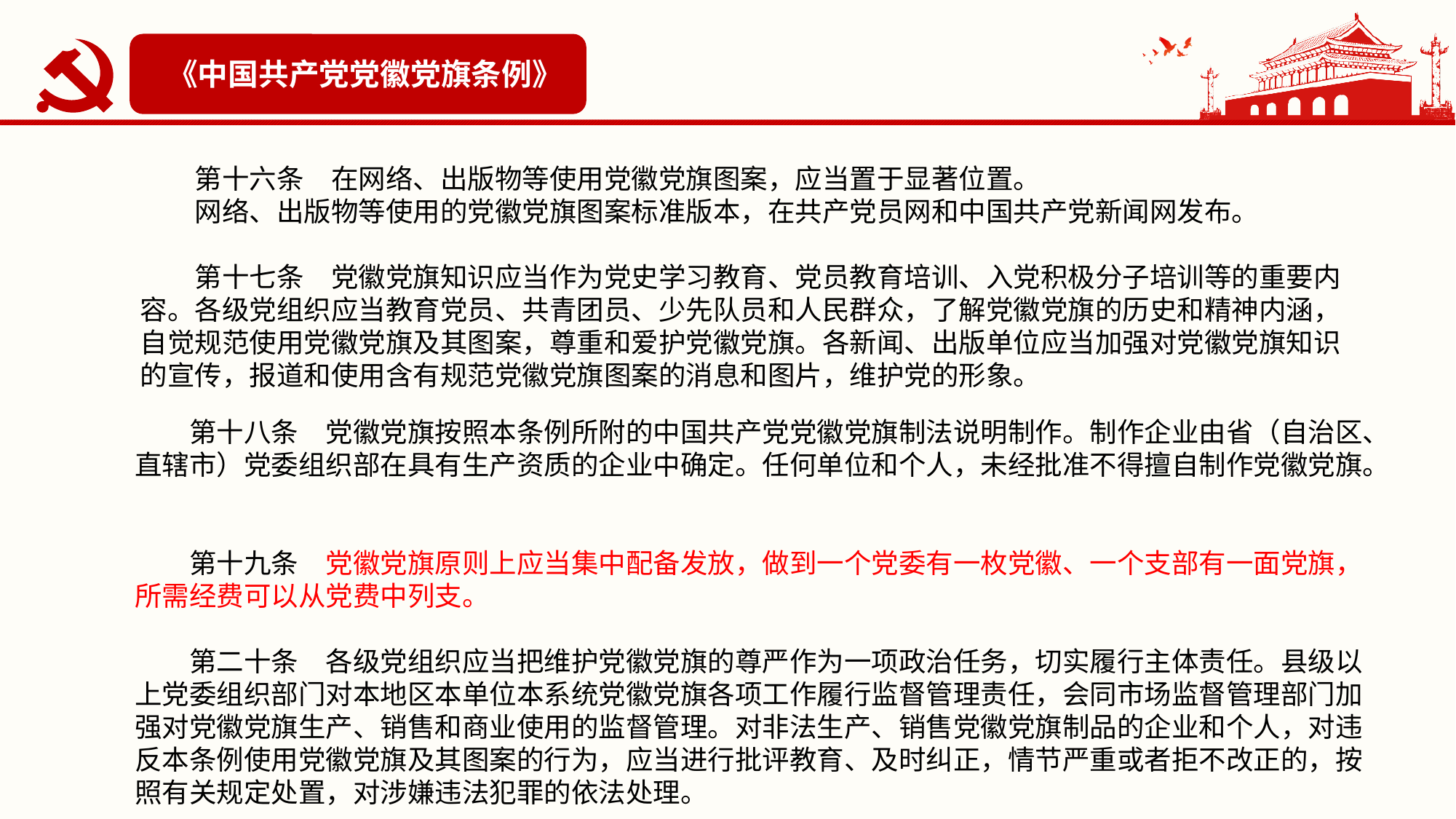

《中国共产党党徽党旗条例》
　　第十六条　在网络、出版物等使用党徽党旗图案，应当置于显著位置。
　　网络、出版物等使用的党徽党旗图案标准版本，在共产党员网和中国共产党新闻网发布。

　　第十七条　党徽党旗知识应当作为党史学习教育、党员教育培训、入党积极分子培训等的重要内容。各级党组织应当教育党员、共青团员、少先队员和人民群众，了解党徽党旗的历史和精神内涵，自觉规范使用党徽党旗及其图案，尊重和爱护党徽党旗。各新闻、出版单位应当加强对党徽党旗知识的宣传，报道和使用含有规范党徽党旗图案的消息和图片，维护党的形象。

　　第十八条　党徽党旗按照本条例所附的中国共产党党徽党旗制法说明制作。制作企业由省（自治区、直辖市）党委组织部在具有生产资质的企业中确定。任何单位和个人，未经批准不得擅自制作党徽党旗。
　　第十九条　党徽党旗原则上应当集中配备发放，做到一个党委有一枚党徽、一个支部有一面党旗，所需经费可以从党费中列支。
　　第二十条　各级党组织应当把维护党徽党旗的尊严作为一项政治任务，切实履行主体责任。县级以上党委组织部门对本地区本单位本系统党徽党旗各项工作履行监督管理责任，会同市场监督管理部门加强对党徽党旗生产、销售和商业使用的监督管理。对非法生产、销售党徽党旗制品的企业和个人，对违反本条例使用党徽党旗及其图案的行为，应当进行批评教育、及时纠正，情节严重或者拒不改正的，按照有关规定处置，对涉嫌违法犯罪的依法处理。